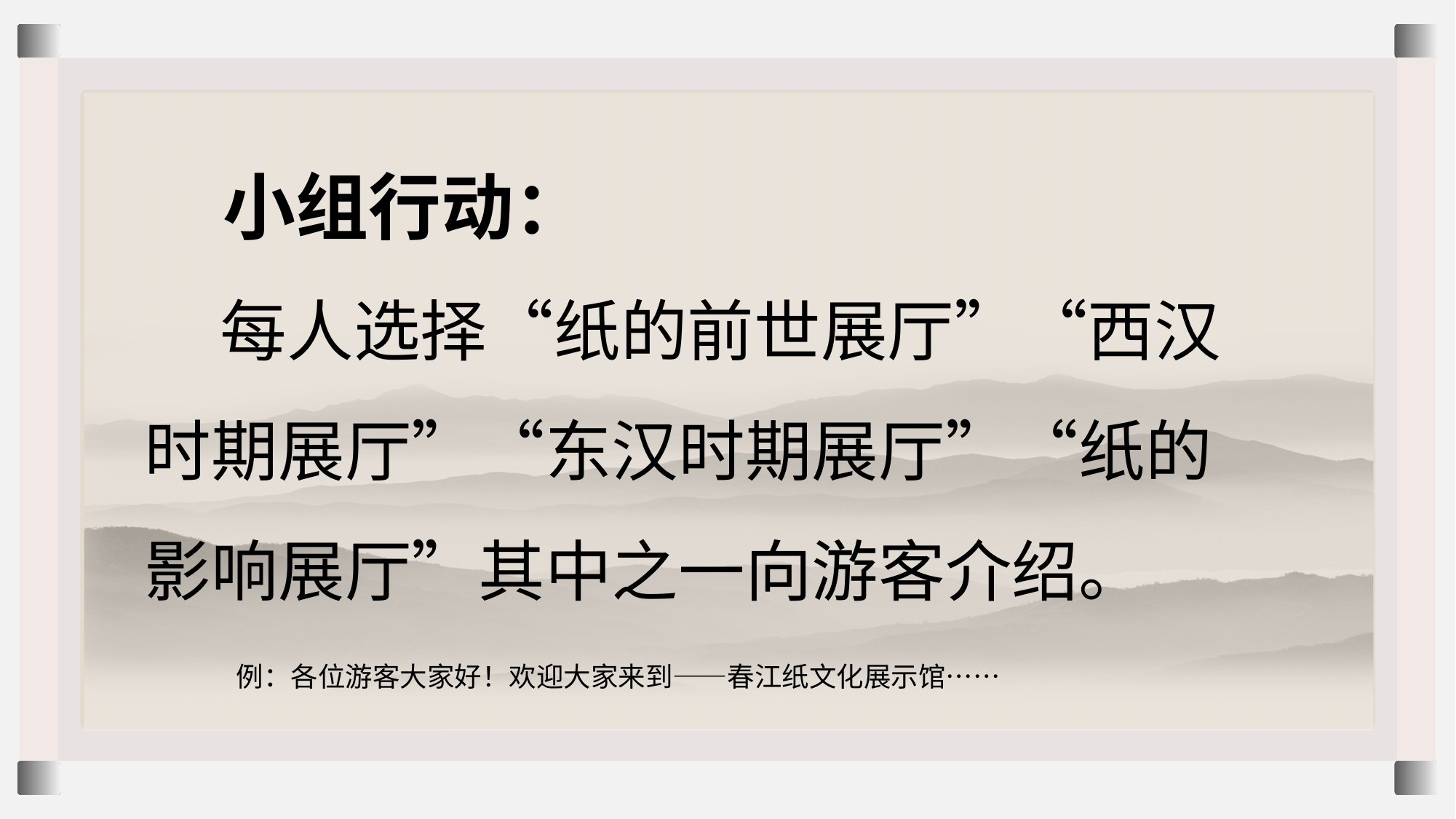

小组行动：
    每人选择“纸的前世展厅”“西汉时期展厅”“东汉时期展厅”“纸的影响展厅”其中之一向游客介绍。
例：各位游客大家好！欢迎大家来到——春江纸文化展示馆……